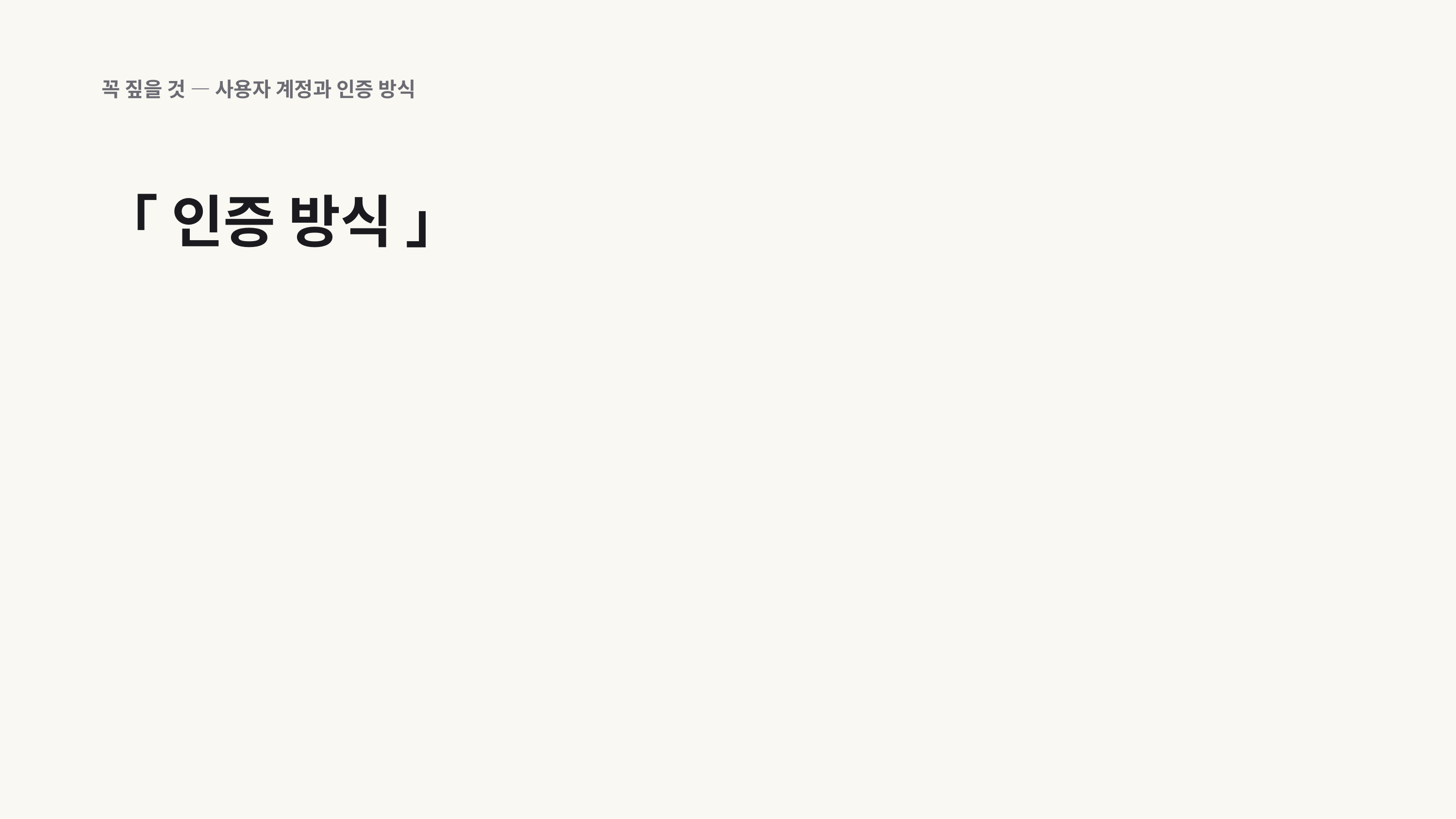

꼭 짚을 것 — 사용자 계정과 인증 방식
「 인증 방식 」